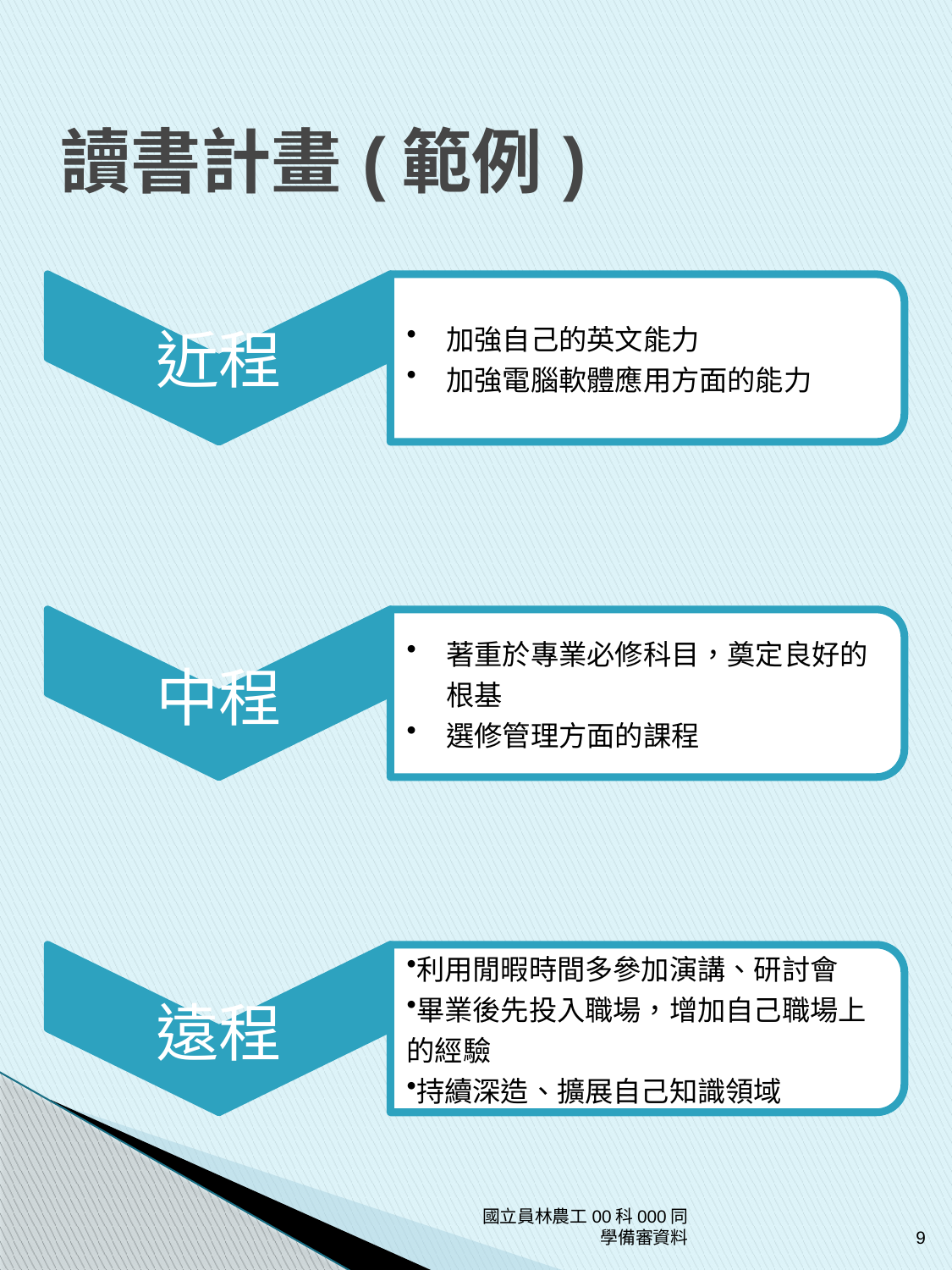

# 讀書計畫(範例)
近程
加強自己的英文能力
加強電腦軟體應用方面的能力
中程
著重於專業必修科目，奠定良好的根基
選修管理方面的課程
遠程
利用閒暇時間多參加演講、研討會
畢業後先投入職場，增加自己職場上的經驗
持續深造、擴展自己知識領域
國立員林農工00科000同學備審資料
9